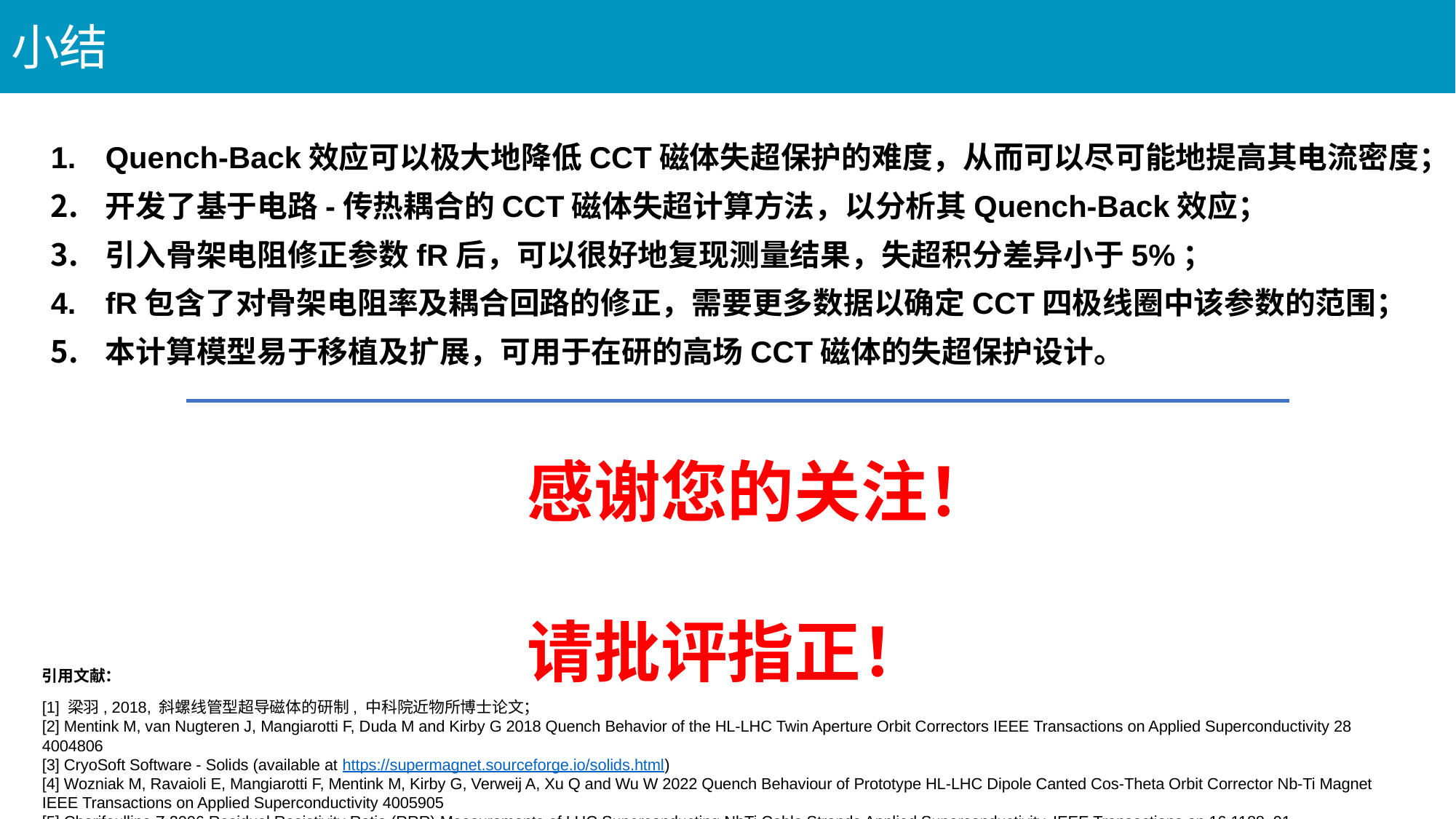

小结
17
Quench-Back效应可以极大地降低CCT磁体失超保护的难度，从而可以尽可能地提高其电流密度；
开发了基于电路-传热耦合的CCT磁体失超计算方法，以分析其Quench-Back效应；
引入骨架电阻修正参数fR后，可以很好地复现测量结果，失超积分差异小于5%；
fR包含了对骨架电阻率及耦合回路的修正，需要更多数据以确定CCT四极线圈中该参数的范围；
本计算模型易于移植及扩展，可用于在研的高场CCT磁体的失超保护设计。
感谢您的关注！
请批评指正！
引用文献：
[1] 梁羽, 2018, 斜螺线管型超导磁体的研制, 中科院近物所博士论文；
[2] Mentink M, van Nugteren J, Mangiarotti F, Duda M and Kirby G 2018 Quench Behavior of the HL-LHC Twin Aperture Orbit Correctors IEEE Transactions on Applied Superconductivity 28 4004806
[3] CryoSoft Software - Solids (available at https://supermagnet.sourceforge.io/solids.html)
[4] Wozniak M, Ravaioli E, Mangiarotti F, Mentink M, Kirby G, Verweij A, Xu Q and Wu W 2022 Quench Behaviour of Prototype HL-LHC Dipole Canted Cos-Theta Orbit Corrector Nb-Ti Magnet IEEE Transactions on Applied Superconductivity 4005905
[5] Charifoulline Z 2006 Residual Resistivity Ratio (RRR) Measurements of LHC Superconducting NbTi Cable Strands Applied Superconductivity, IEEE Transactions on 16 1188–91